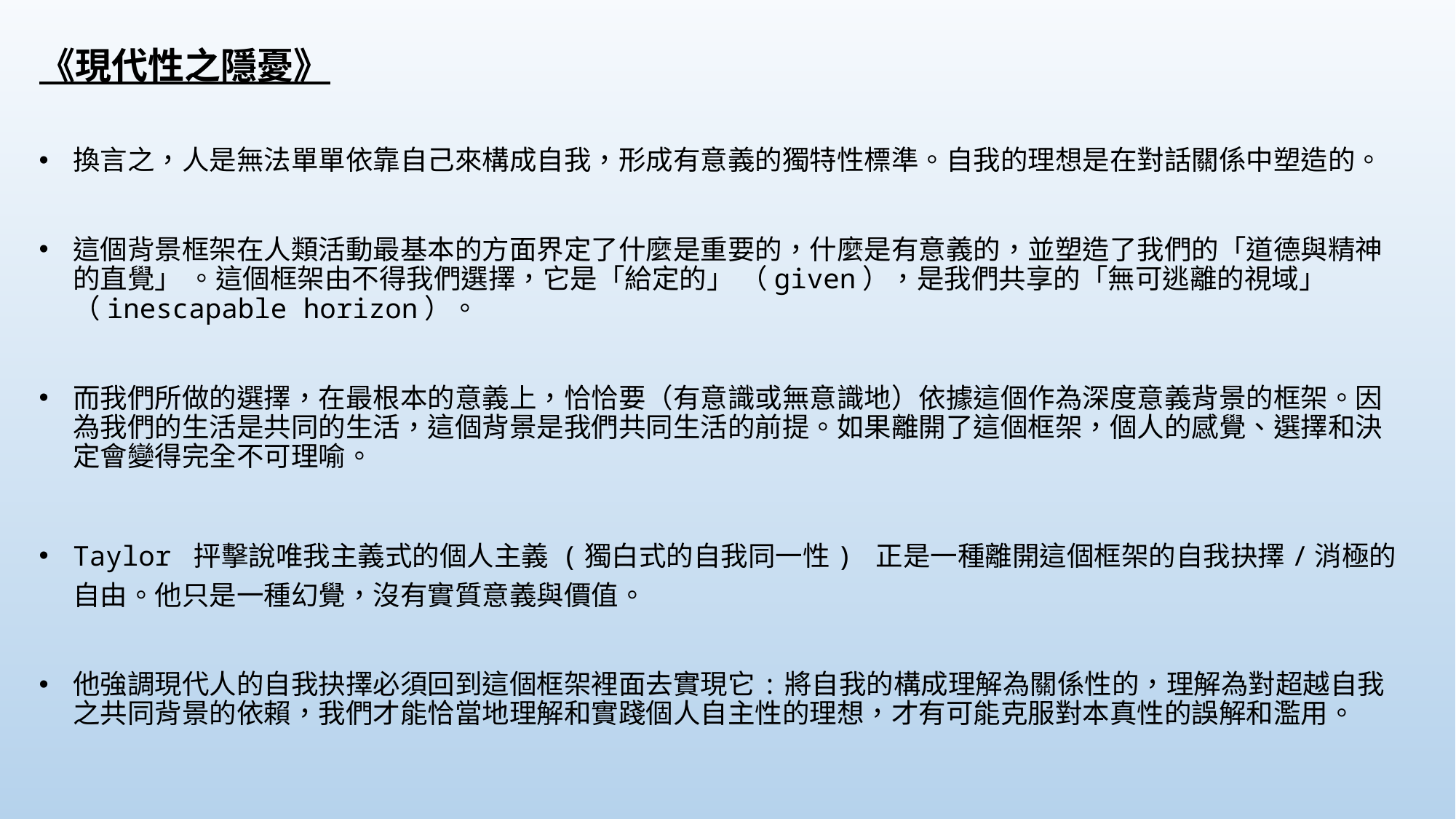

《現代性之隱憂》

換言之，人是無法單單依靠自己來構成自我，形成有意義的獨特性標準。自我的理想是在對話關係中塑造的。

這個背景框架在人類活動最基本的方面界定了什麼是重要的，什麼是有意義的，並塑造了我們的「道德與精神的直覺」 。這個框架由不得我們選擇，它是「給定的」 （given），是我們共享的「無可逃離的視域」 （inescapable horizo​​n）。

而我們所做的選擇，在最根本的意義上，恰恰要（有意識或無意識地）依據這個作為深度意義背景的框架。因為我們的生活是共同的生活，這個背景是我們共同生活的前提。如果離開了這個框架，個人的感覺、選擇和決定會變得完全不可理喻。

Taylor 抨擊說唯我主義式的個人主義 (獨白式的自我同一性) 正是一種離開這個框架的自我抉擇/消極的自由。他只是一種幻覺，沒有實質意義與價值。

他強調現代人的自我抉擇必須回到這個框架裡面去實現它:將自我的構成理解為關係性的，理解為對超越自我之共同背景的依賴，我們才能恰當地理解和實踐個人自主性的理想，才有可能克服對本真性的誤解和濫用。